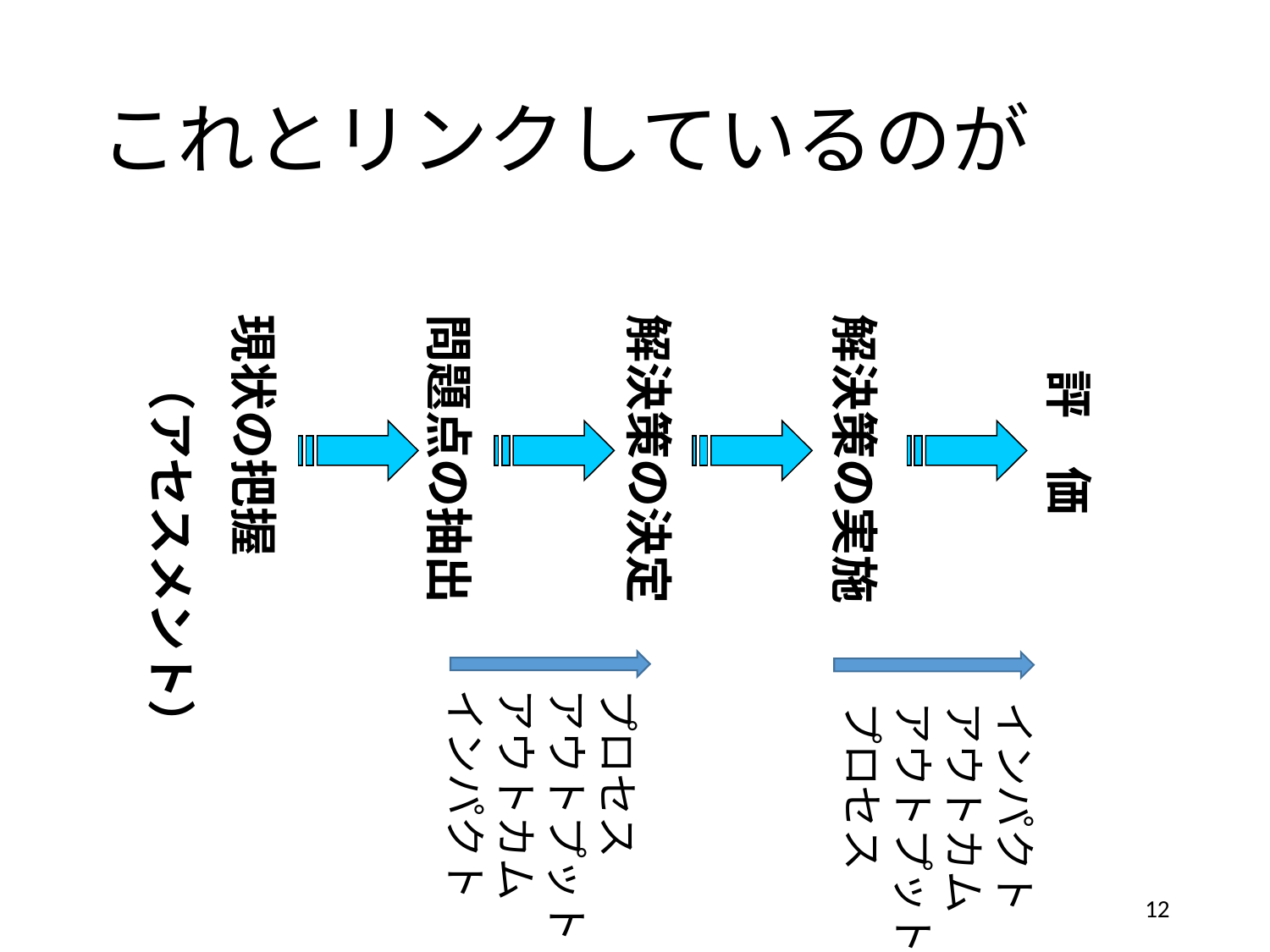

# これとリンクしているのが
問題点の抽出

解決策の決定

解決策の実施

現状の把握
　（アセスメント）
評　価

プロセス
アウトプット
アウトカム
インパクト

インパクト
アウトカム
アウトプット
プロセス

12